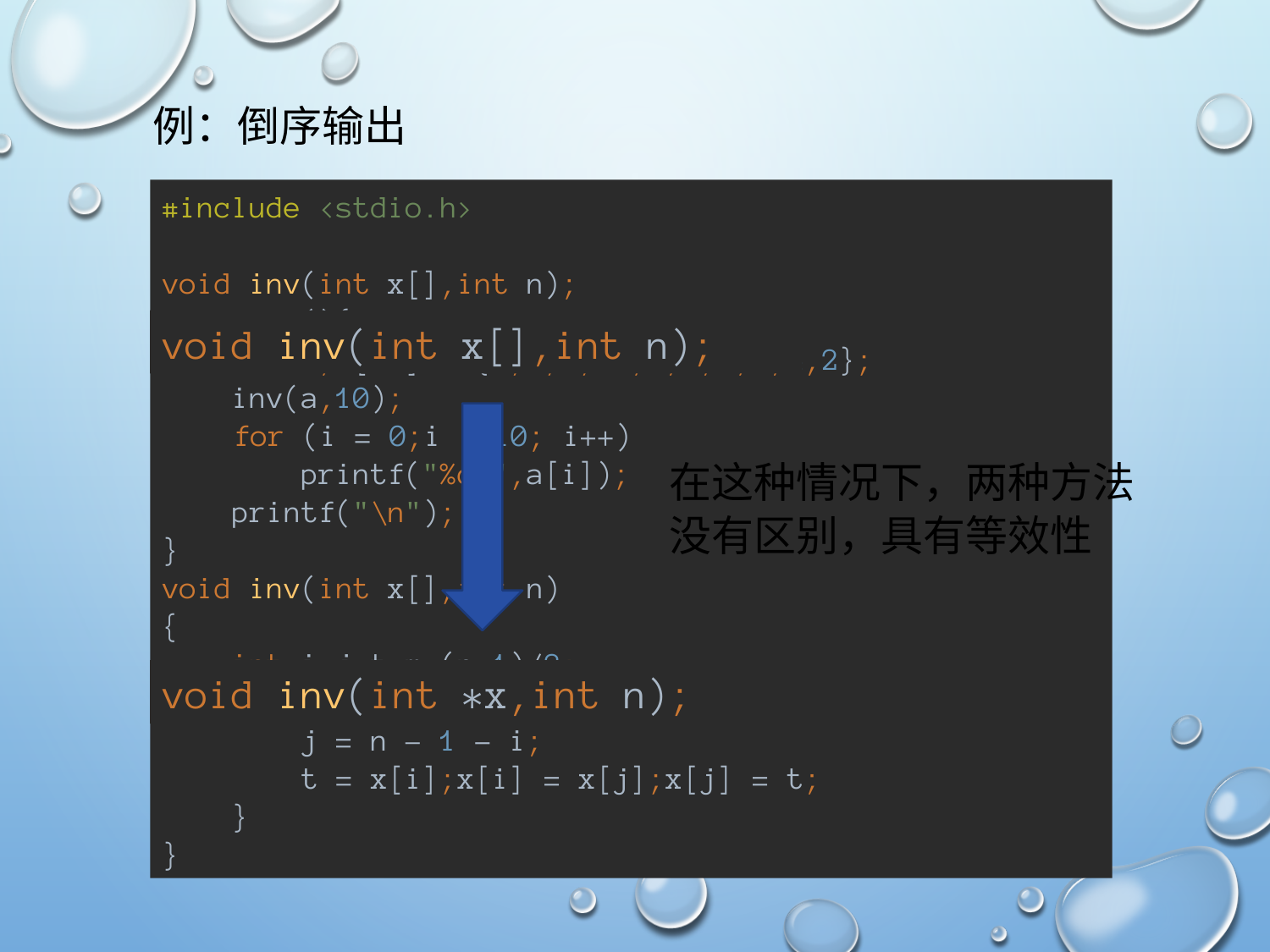

例：倒序输出
#include <stdio.h>
void inv(int x[],int n);
int main(){
    int i,a[10] = {3,7,9,11,0,6,7,5,4,2};
    inv(a,10);
        for (i = 0;i < 10; i++)
        printf("%d ",a[i]);
    printf("\n");
}
void inv(int x[],int n)
{
    int i,j,t,m=(n-1)/2;
    for (i = 0;i <= m; i++){
        j = n – 1 - i;
        t = x[i];x[i] = x[j];x[j] = t;
    }
}
void inv(int x[],int n);

在这种情况下，两种方法没有区别，具有等效性
void inv(int *x,int n);